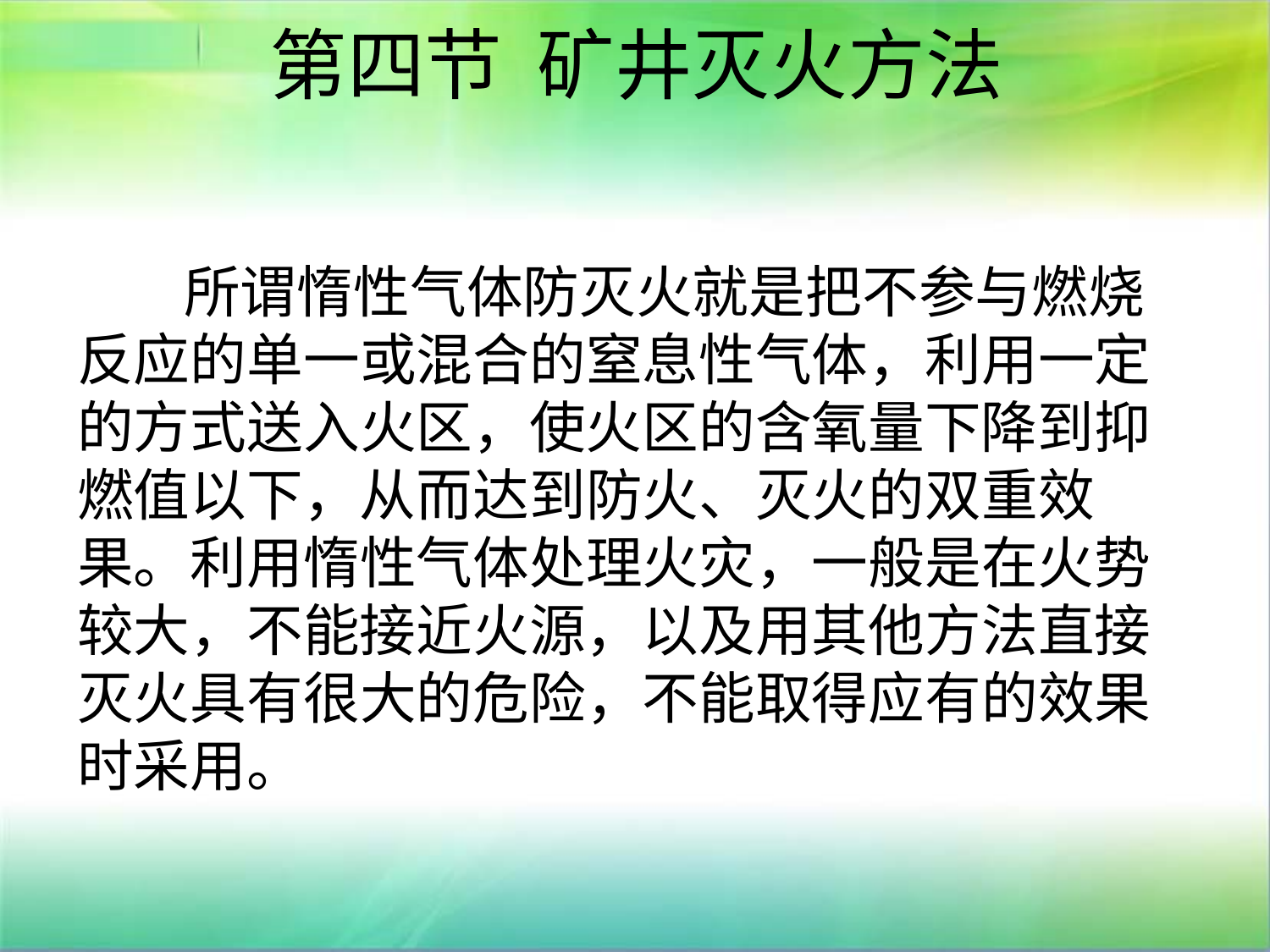

# 第四节  矿井灭火方法

        所谓惰性气体防灭火就是把不参与燃烧反应的单一或混合的窒息性气体，利用一定的方式送入火区，使火区的含氧量下降到抑燃值以下，从而达到防火、灭火的双重效果。利用惰性气体处理火灾，一般是在火势较大，不能接近火源，以及用其他方法直接灭火具有很大的危险，不能取得应有的效果时采用。